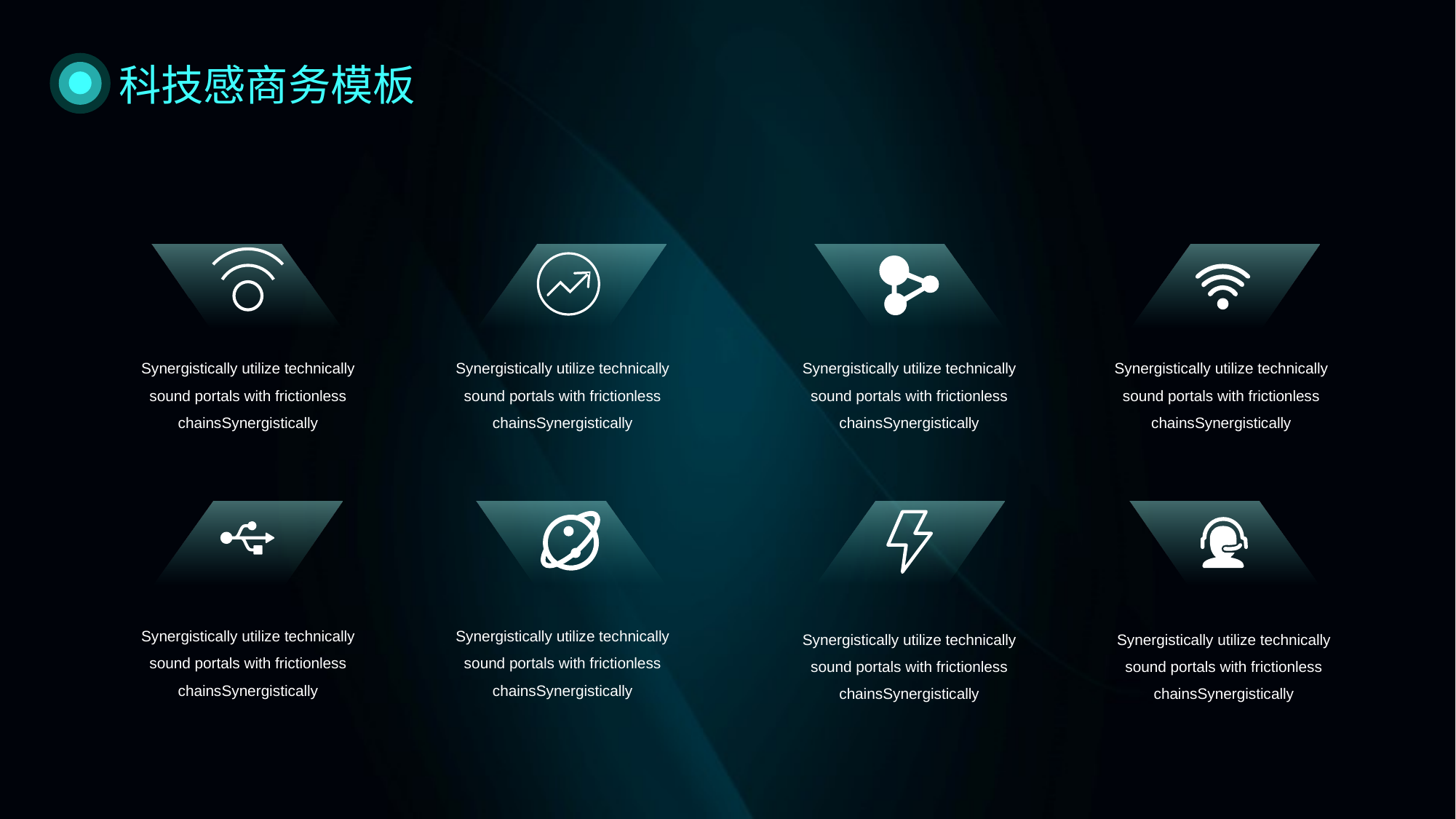

科技感商务模板

Synergistically utilize technically sound portals with frictionless chainsSynergistically
Synergistically utilize technically sound portals with frictionless chainsSynergistically
Synergistically utilize technically sound portals with frictionless chainsSynergistically
Synergistically utilize technically sound portals with frictionless chainsSynergistically

Synergistically utilize technically sound portals with frictionless chainsSynergistically
Synergistically utilize technically sound portals with frictionless chainsSynergistically
Synergistically utilize technically sound portals with frictionless chainsSynergistically
Synergistically utilize technically sound portals with frictionless chainsSynergistically